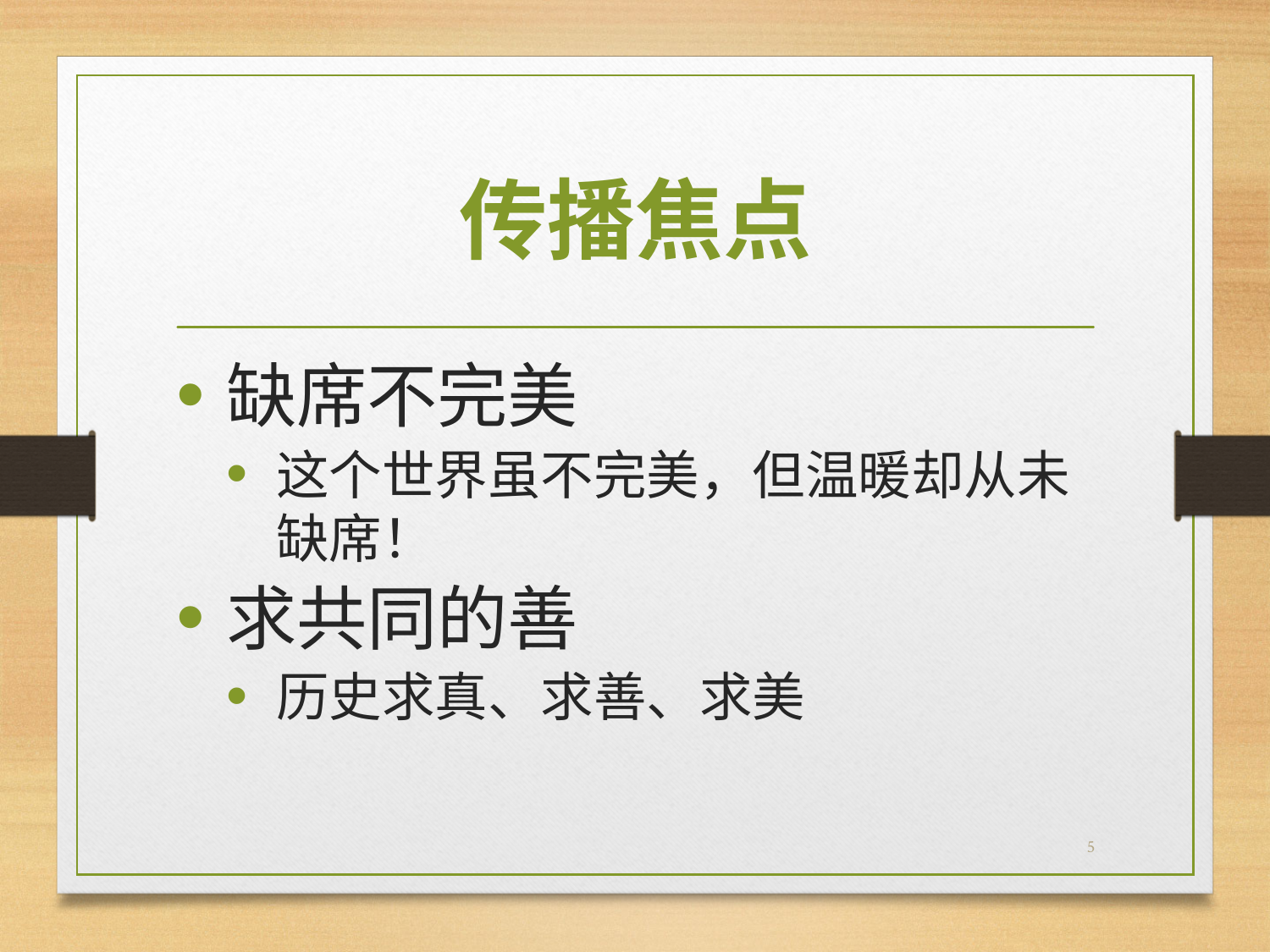

# 传播焦点
缺席不完美
这个世界虽不完美，但温暖却从未缺席！
求共同的善
历史求真、求善、求美
5